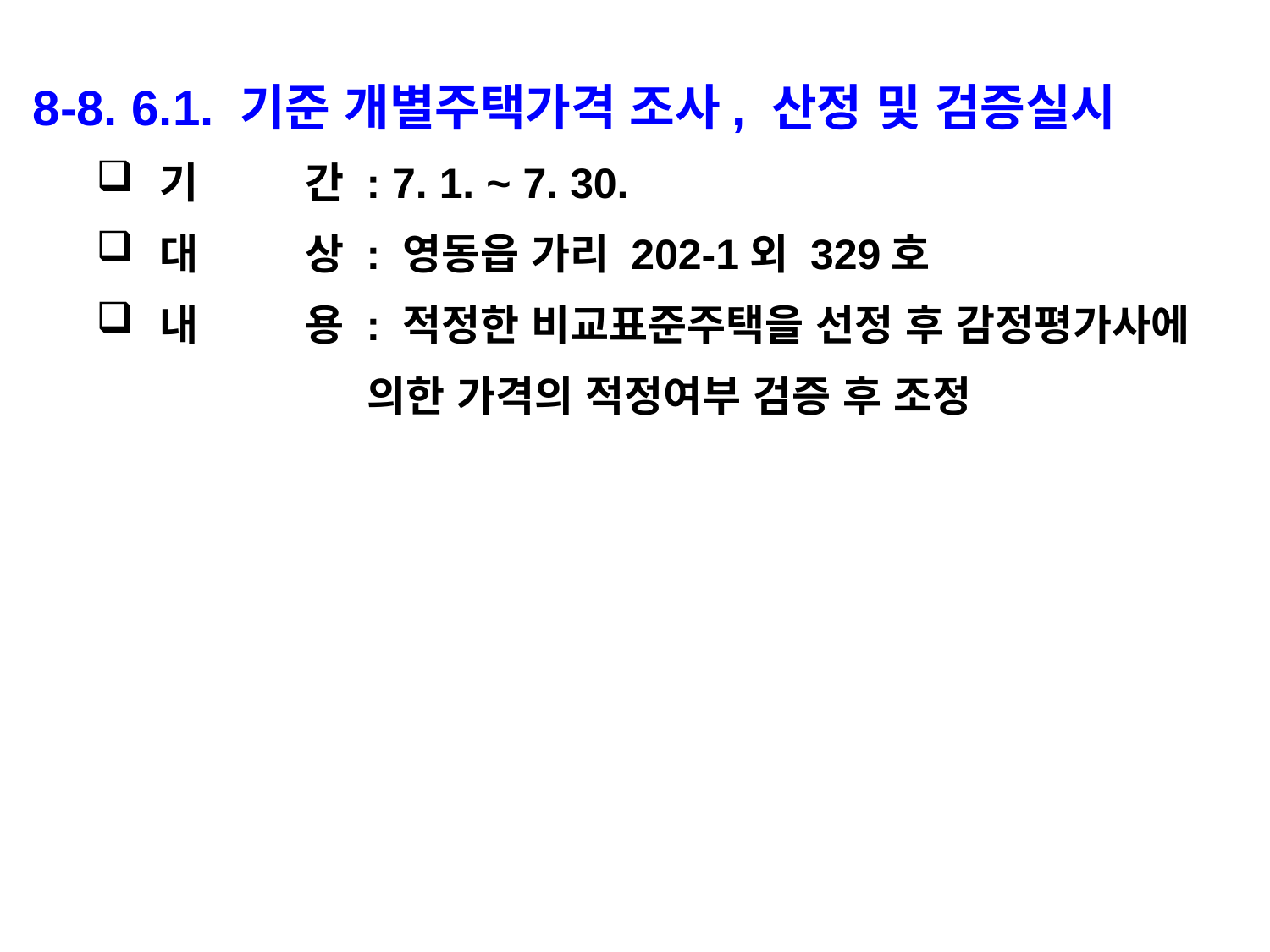

8-8. 6.1. 기준 개별주택가격 조사, 산정 및 검증실시
기         간 : 7. 1. ~ 7. 30.
대         상 : 영동읍 가리 202-1외 329호
내         용 : 적정한 비교표준주택을 선정 후 감정평가사에
                      의한 가격의 적정여부 검증 후 조정